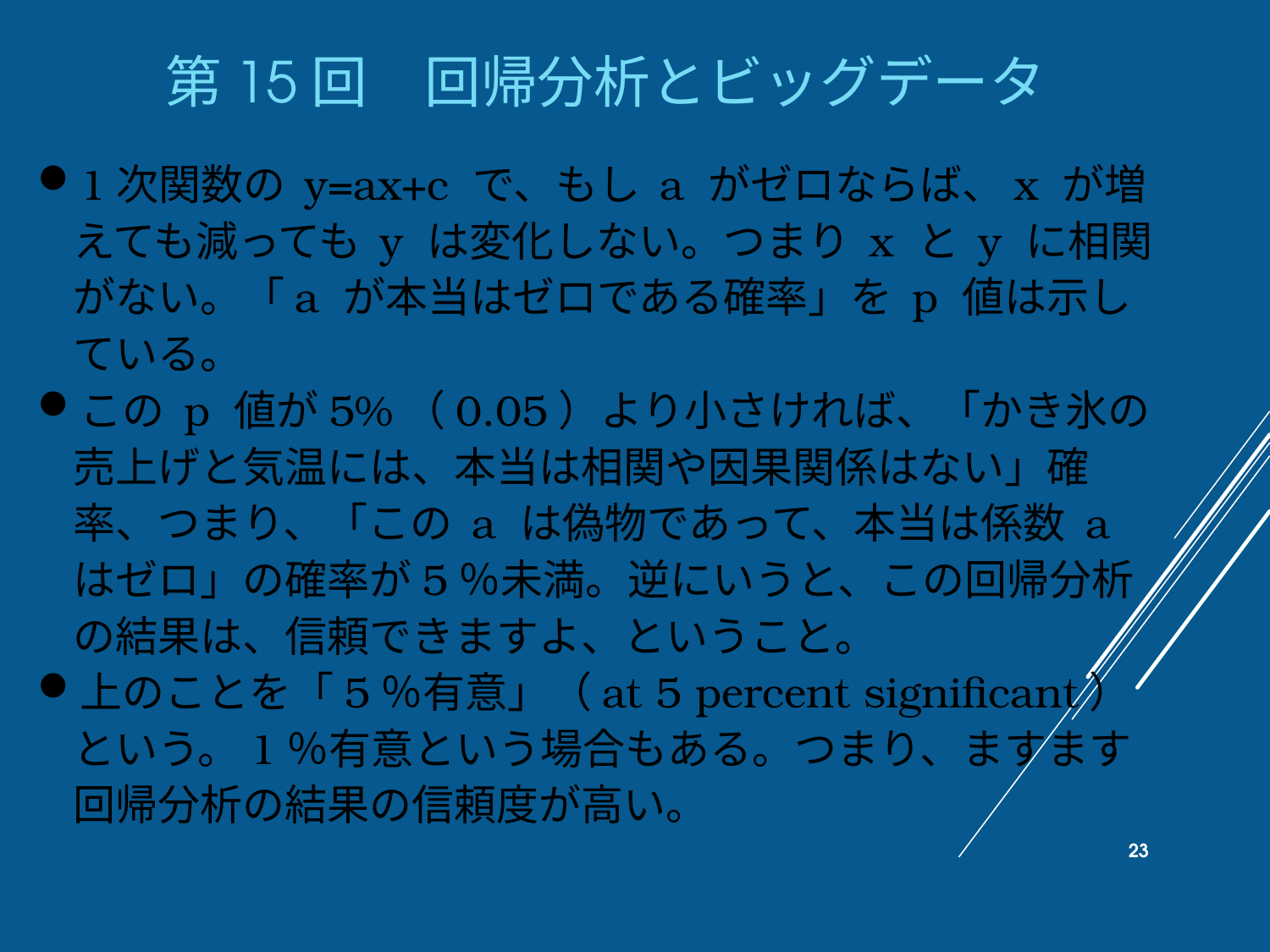

第15回　回帰分析とビッグデータ
1次関数の y=ax+c で、もし a がゼロならば、x が増えても減っても y は変化しない。つまり x と y に相関がない。「a が本当はゼロである確率」を p 値は示している。
この p 値が5%（0.05）より小さければ、「かき氷の売上げと気温には、本当は相関や因果関係はない」確率、つまり、「この a は偽物であって、本当は係数 a はゼロ」の確率が5％未満。逆にいうと、この回帰分析の結果は、信頼できますよ、ということ。
上のことを「5％有意」（at 5 percent significant）という。1％有意という場合もある。つまり、ますます回帰分析の結果の信頼度が高い。
23